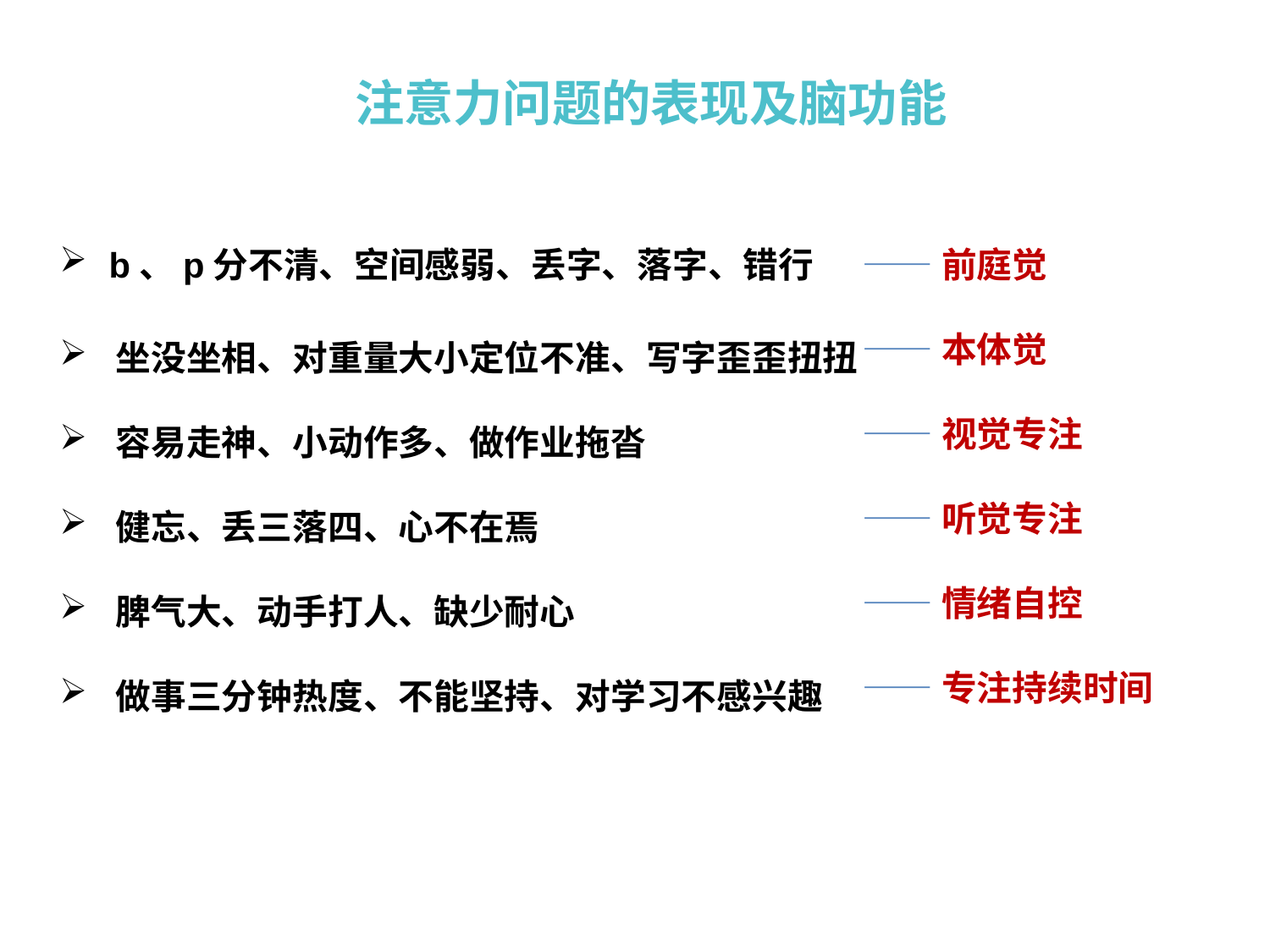

注意力问题的表现及脑功能
 b、p分不清、空间感弱、丢字、落字、错行

 坐没坐相、对重量大小定位不准、写字歪歪扭扭

 容易走神、小动作多、做作业拖沓

 健忘、丢三落四、心不在焉

 脾气大、动手打人、缺少耐心

 做事三分钟热度、不能坚持、对学习不感兴趣
——前庭觉

——本体觉

——视觉专注

——听觉专注

——情绪自控

——专注持续时间